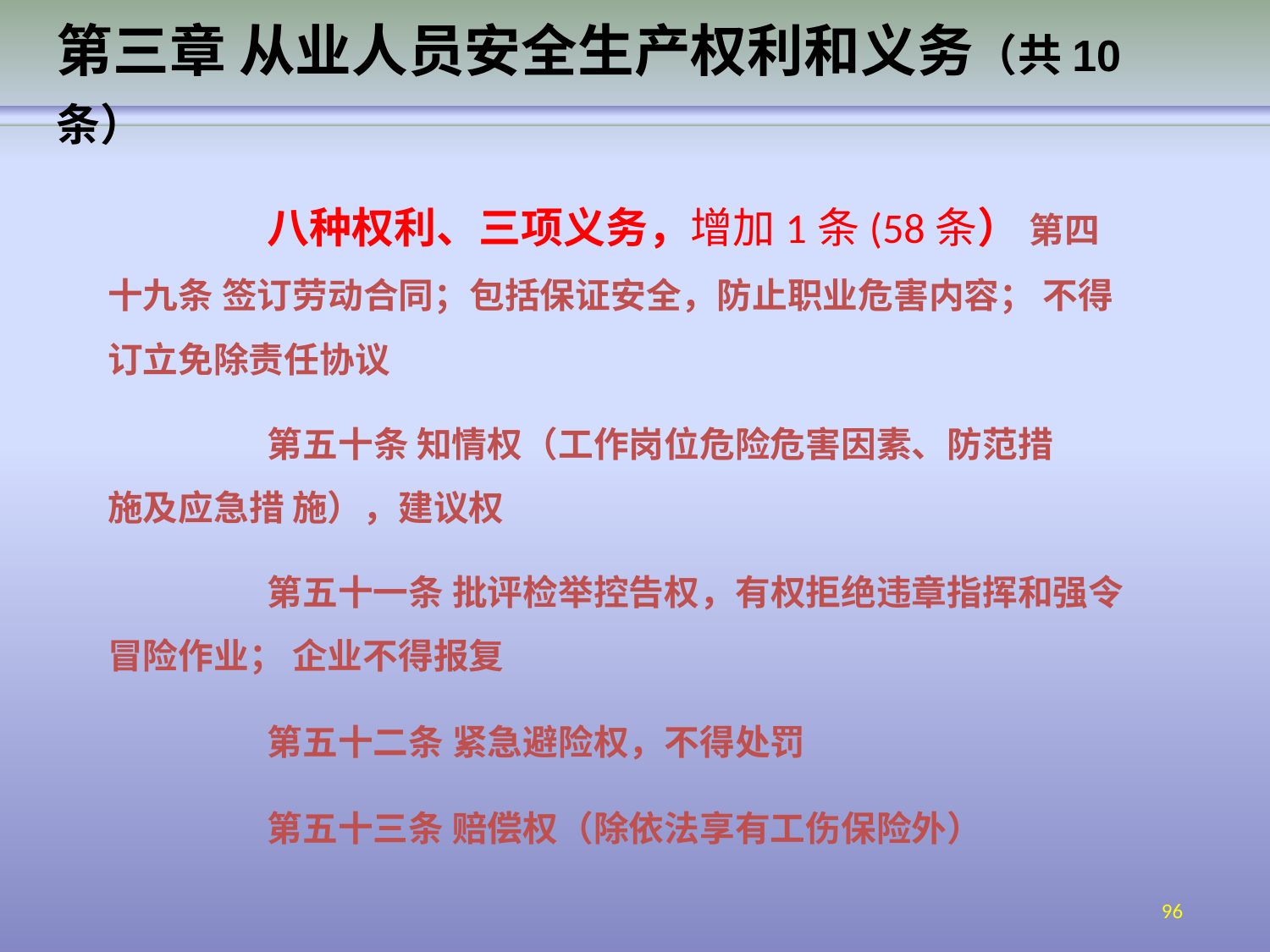

# 第三章 从业人员安全生产权利和义务（共10条）
八种权利、三项义务，增加1条(58条） 第四十九条 签订劳动合同；包括保证安全，防止职业危害内容； 不得订立免除责任协议
第五十条 知情权（工作岗位危险危害因素、防范措施及应急措 施），建议权
第五十一条 批评检举控告权，有权拒绝违章指挥和强令冒险作业； 企业不得报复

第五十二条 紧急避险权，不得处罚

第五十三条 赔偿权（除依法享有工伤保险外）
96